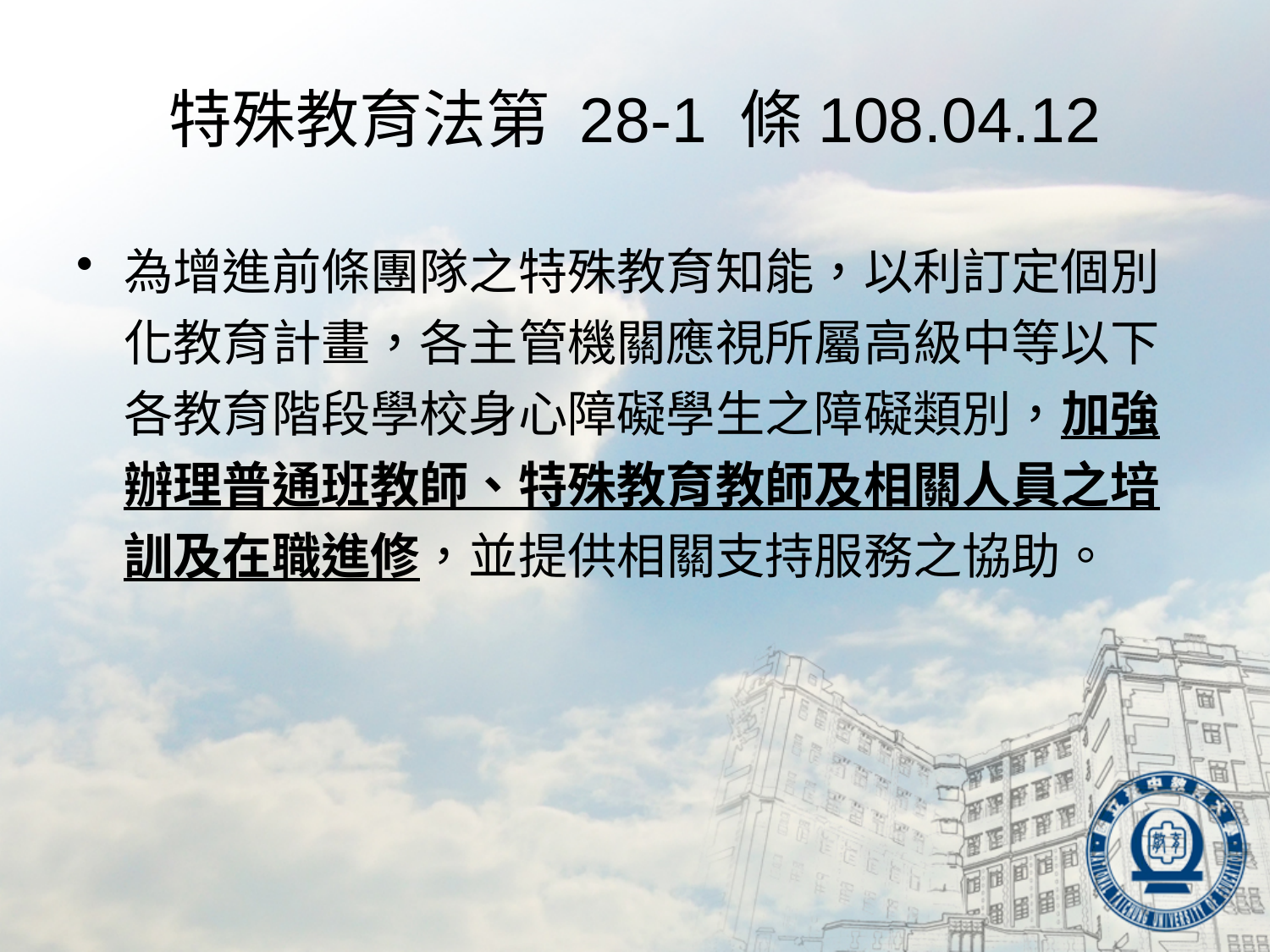

# 特殊教育法第 28-1 條108.04.12
為增進前條團隊之特殊教育知能，以利訂定個別化教育計畫，各主管機關應視所屬高級中等以下各教育階段學校身心障礙學生之障礙類別，加強辦理普通班教師、特殊教育教師及相關人員之培訓及在職進修，並提供相關支持服務之協助。